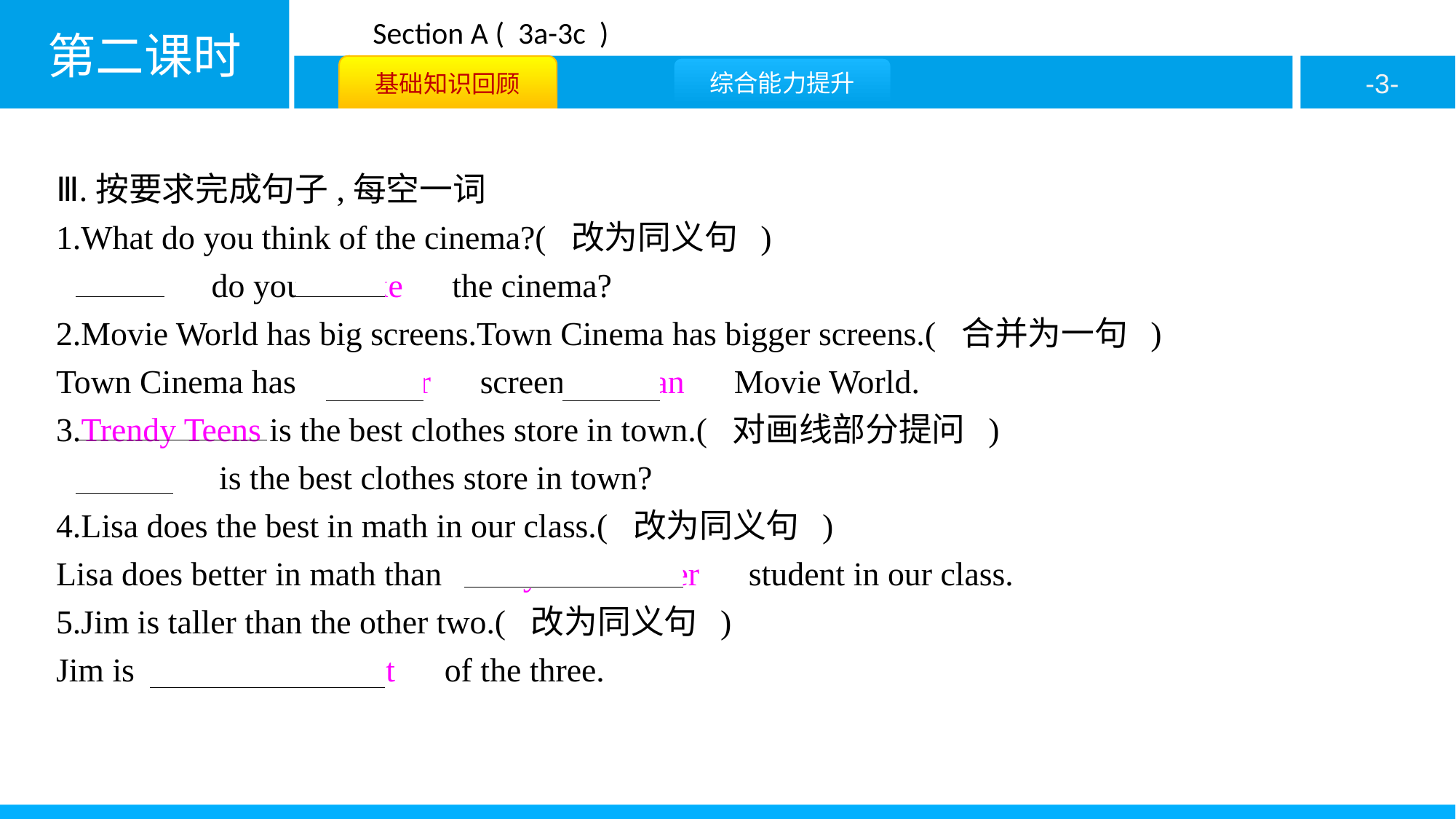

Ⅲ.按要求完成句子,每空一词
1.What do you think of the cinema?(  改为同义句  )
　How　do you　like　the cinema?
2.Movie World has big screens.Town Cinema has bigger screens.(  合并为一句  )
Town Cinema has　bigger　screens　than　Movie World.
3.Trendy Teens is the best clothes store in town.(  对画线部分提问  )
　What　is the best clothes store in town?
4.Lisa does the best in math in our class.(  改为同义句  )
Lisa does better in math than　any　 　other　student in our class.
5.Jim is taller than the other two.(  改为同义句  )
Jim is　the　 　tallest　of the three.